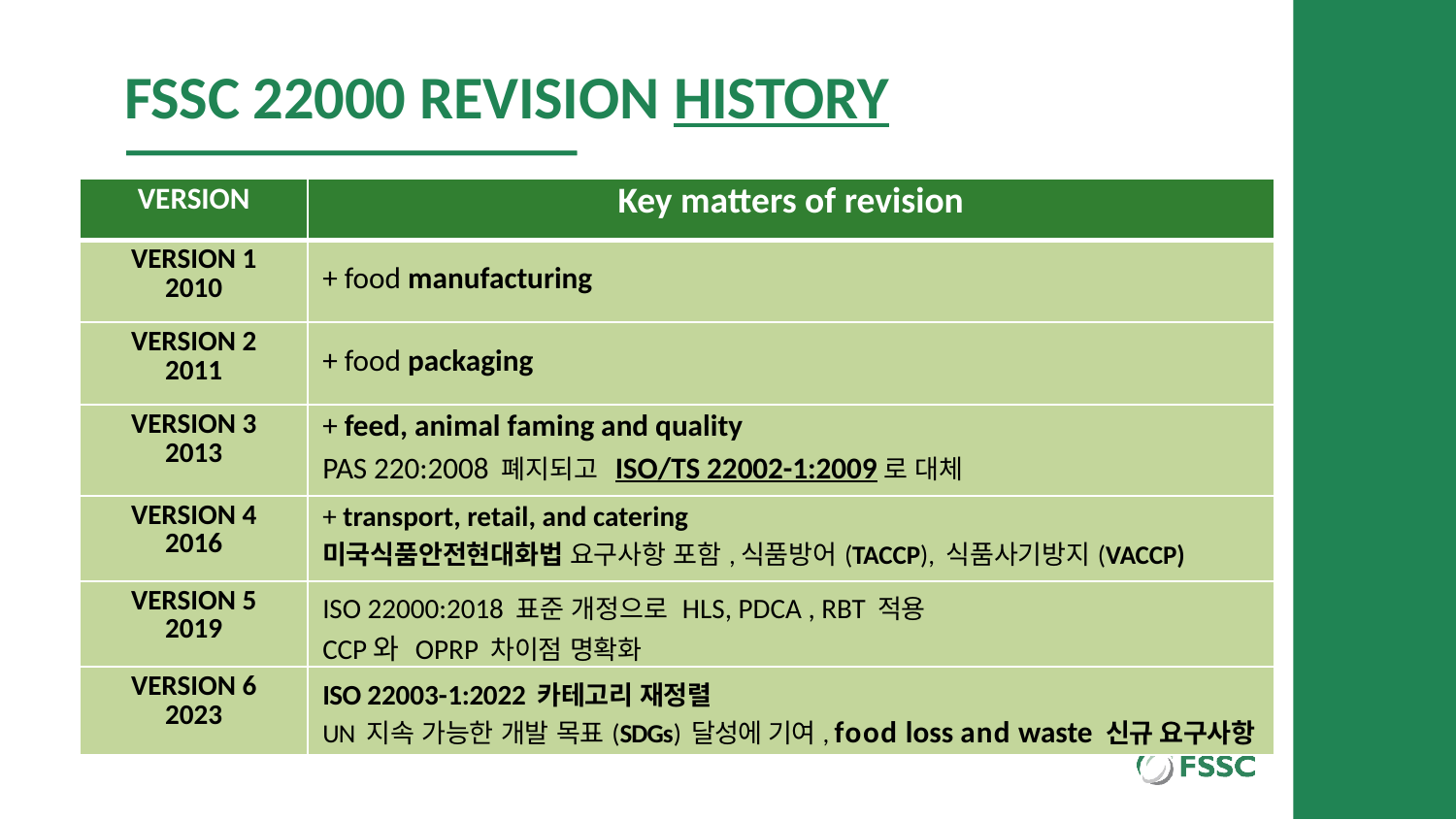

# FSSC 22000 REVISION HISTORY
| VERSION | Key matters of revision |
| --- | --- |
| VERSION 1 2010 | + food manufacturing |
| VERSION 2 2011 | + food packaging |
| VERSION 3 2013 | + feed, animal faming and quality PAS 220:2008 폐지되고 ISO/TS 22002-1:2009로 대체 |
| VERSION 4 2016 | + transport, retail, and catering 미국식품안전현대화법 요구사항 포함,식품방어(TACCP), 식품사기방지(VACCP) |
| VERSION 5 2019 | ISO 22000:2018 표준 개정으로 HLS, PDCA , RBT 적용 CCP와 OPRP 차이점 명확화 |
| VERSION 6 2023 | ISO 22003-1:2022 카테고리 재정렬 UN 지속 가능한 개발 목표(SDGs) 달성에 기여, food loss and waste 신규 요구사항 |